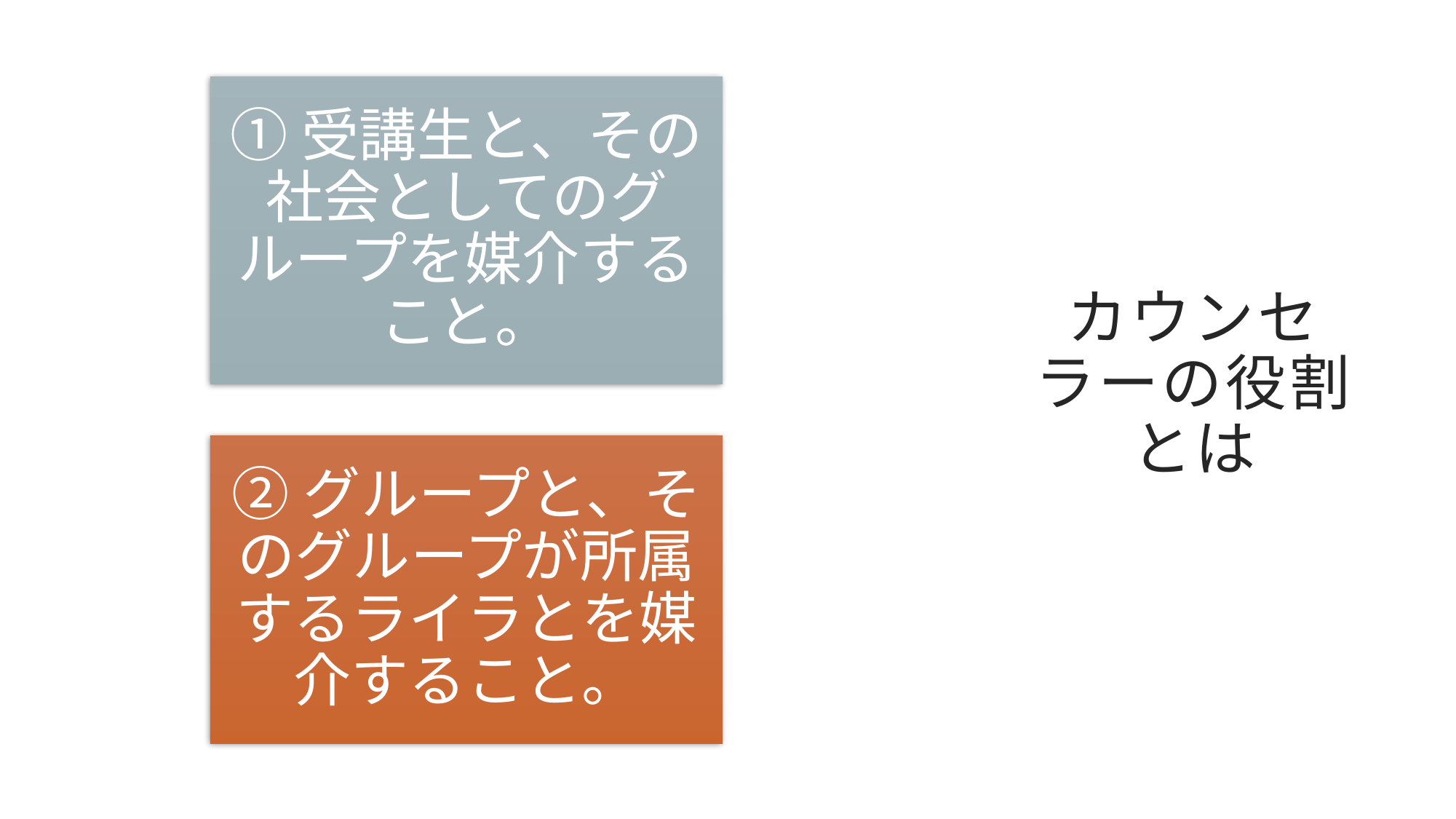

①受講生と、その社会としてのグループを媒介すること。
②グループと、そのグループが所属するライラとを媒介すること。
# カウンセラーの役割とは